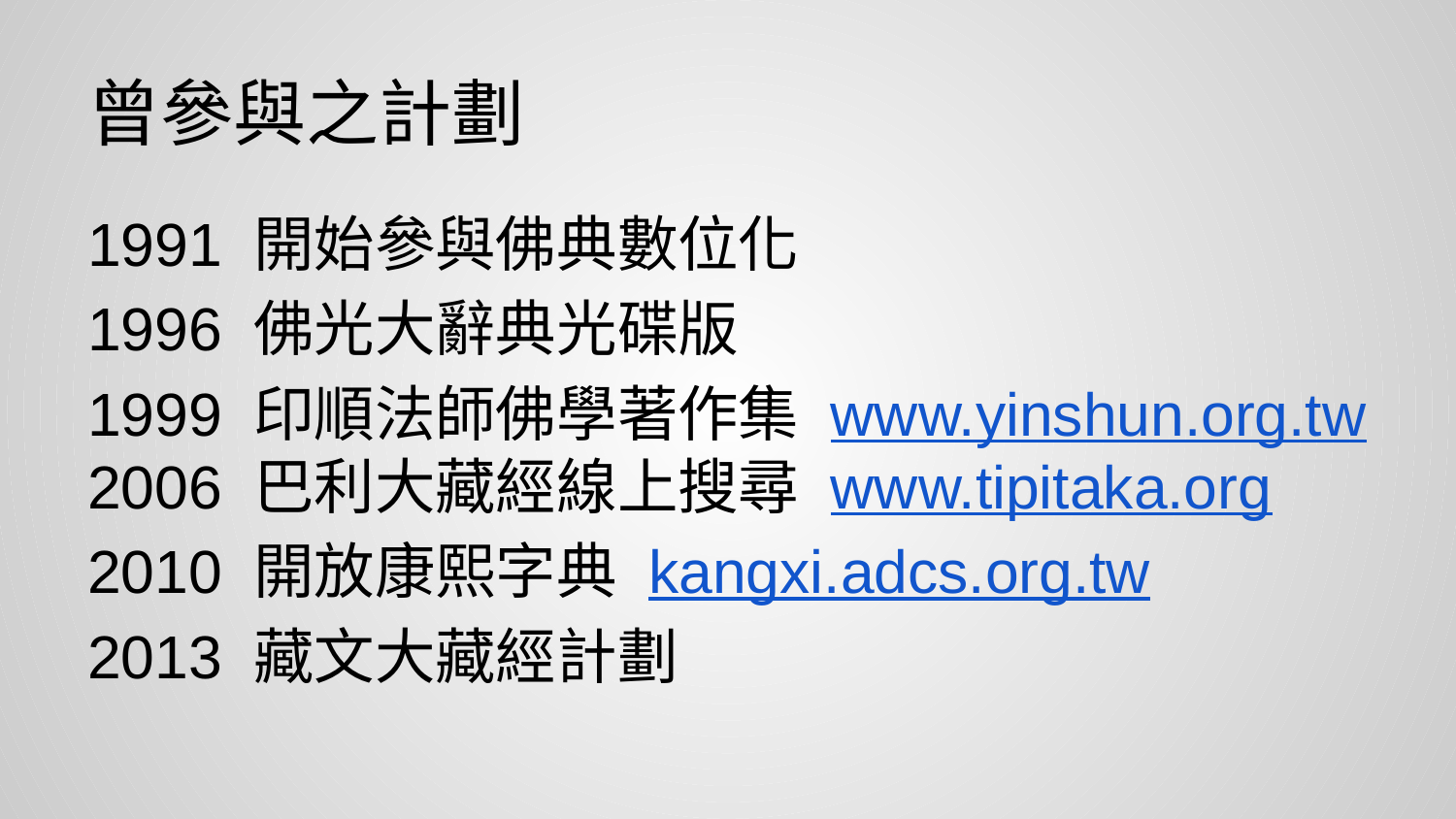

# 曾參與之計劃
1991 開始參與佛典數位化
1996 佛光大辭典光碟版
1999 印順法師佛學著作集 www.yinshun.org.tw
2006 巴利大藏經線上搜尋 www.tipitaka.org
2010 開放康熙字典 kangxi.adcs.org.tw
2013 藏文大藏經計劃